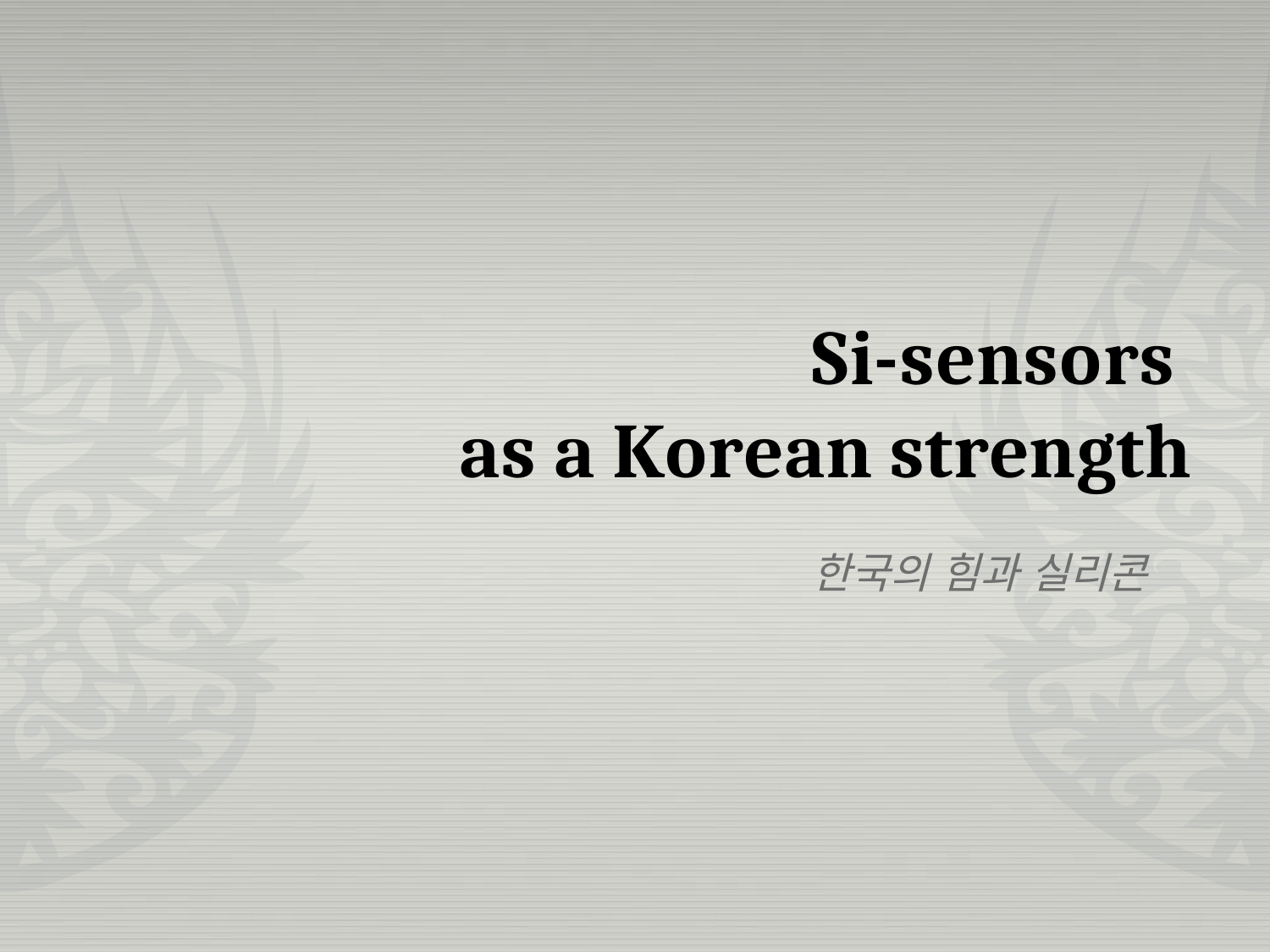

# Si-sensors as a Korean strength
한국의 힘과 실리콘